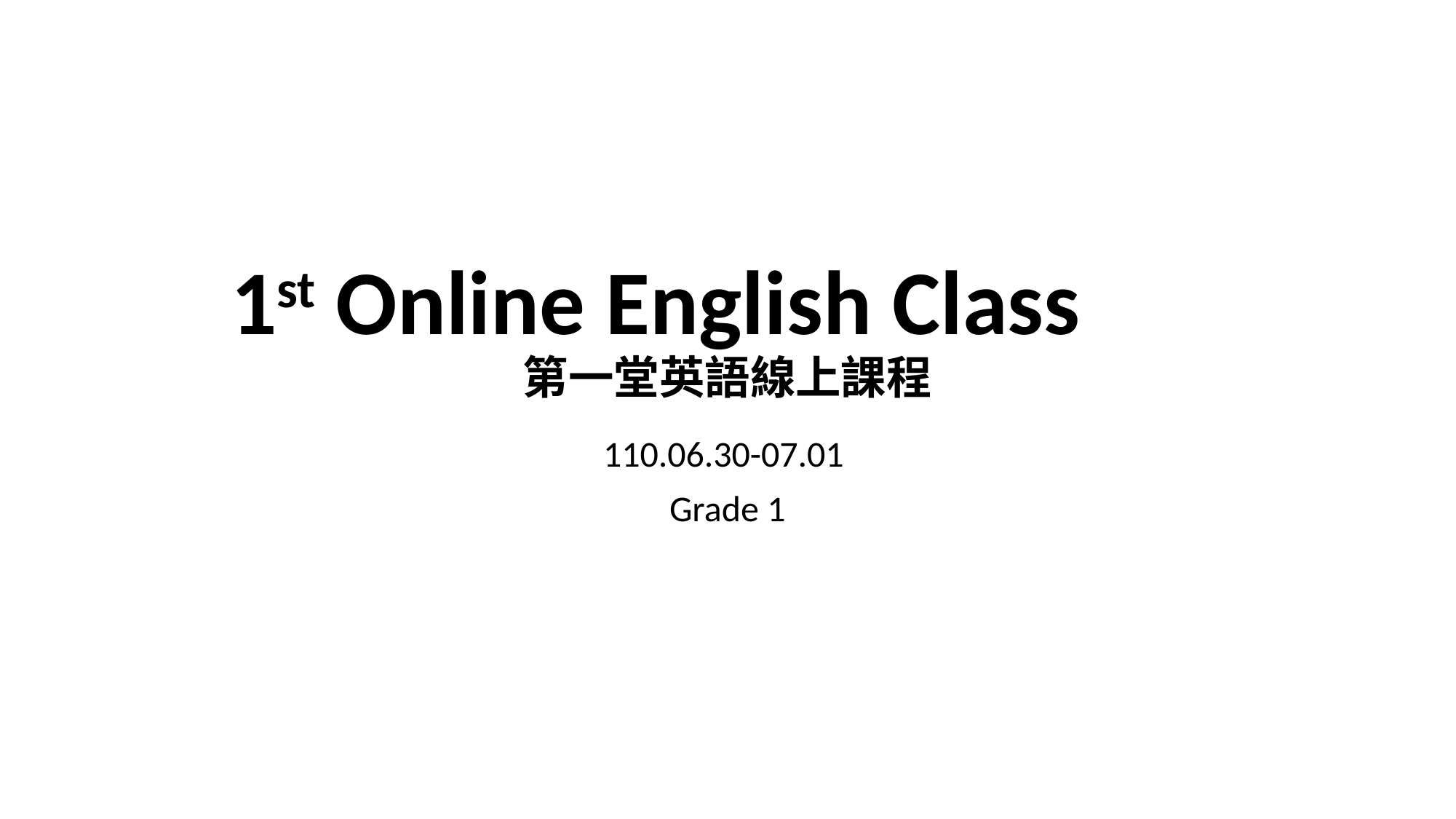

# 1st Online English Class         第一堂英語線上課程
110.06.30-07.01
Grade 1